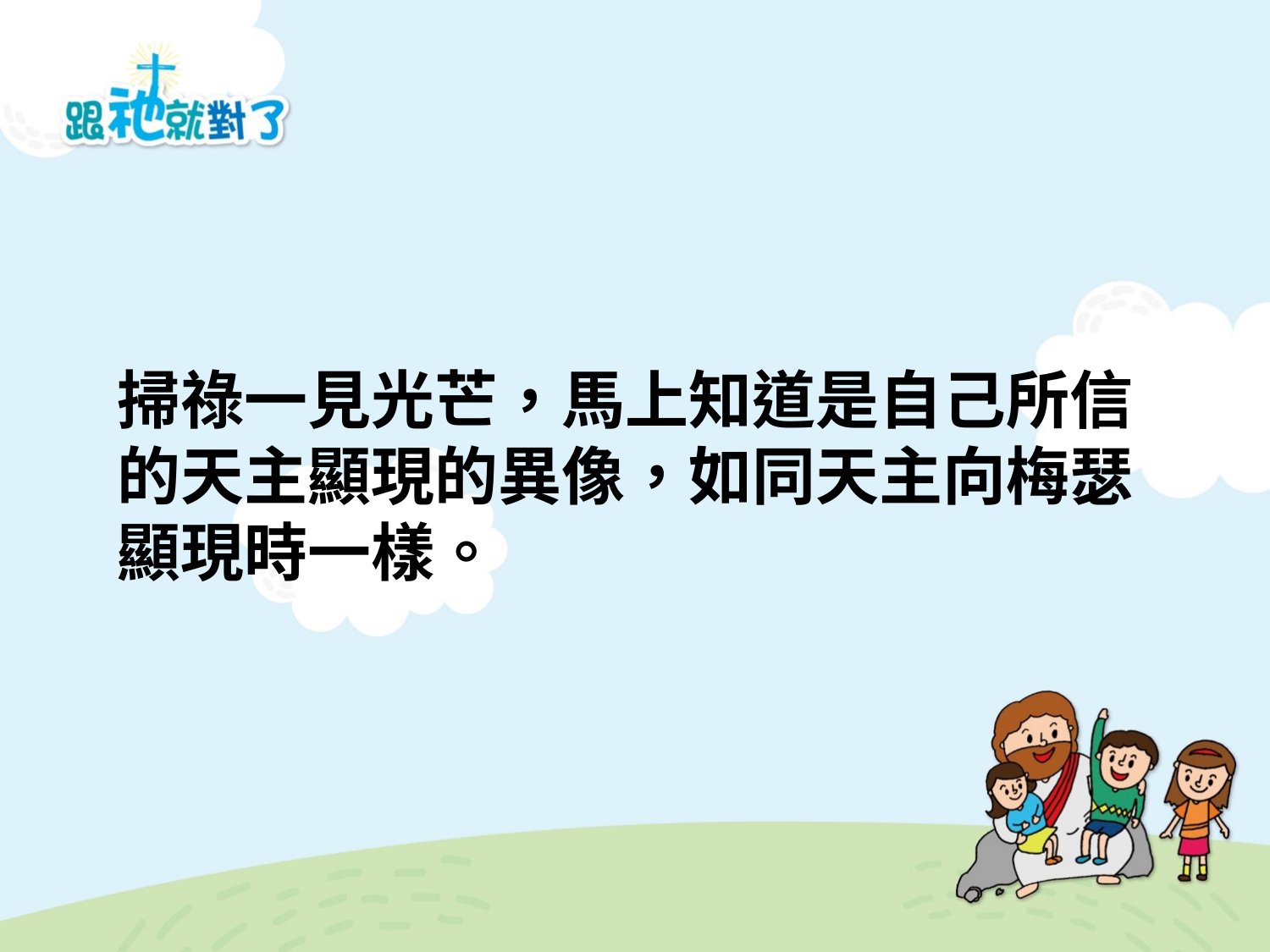

掃祿一見光芒，馬上知道是自己所信的天主顯現的異像，如同天主向梅瑟顯現時一樣。